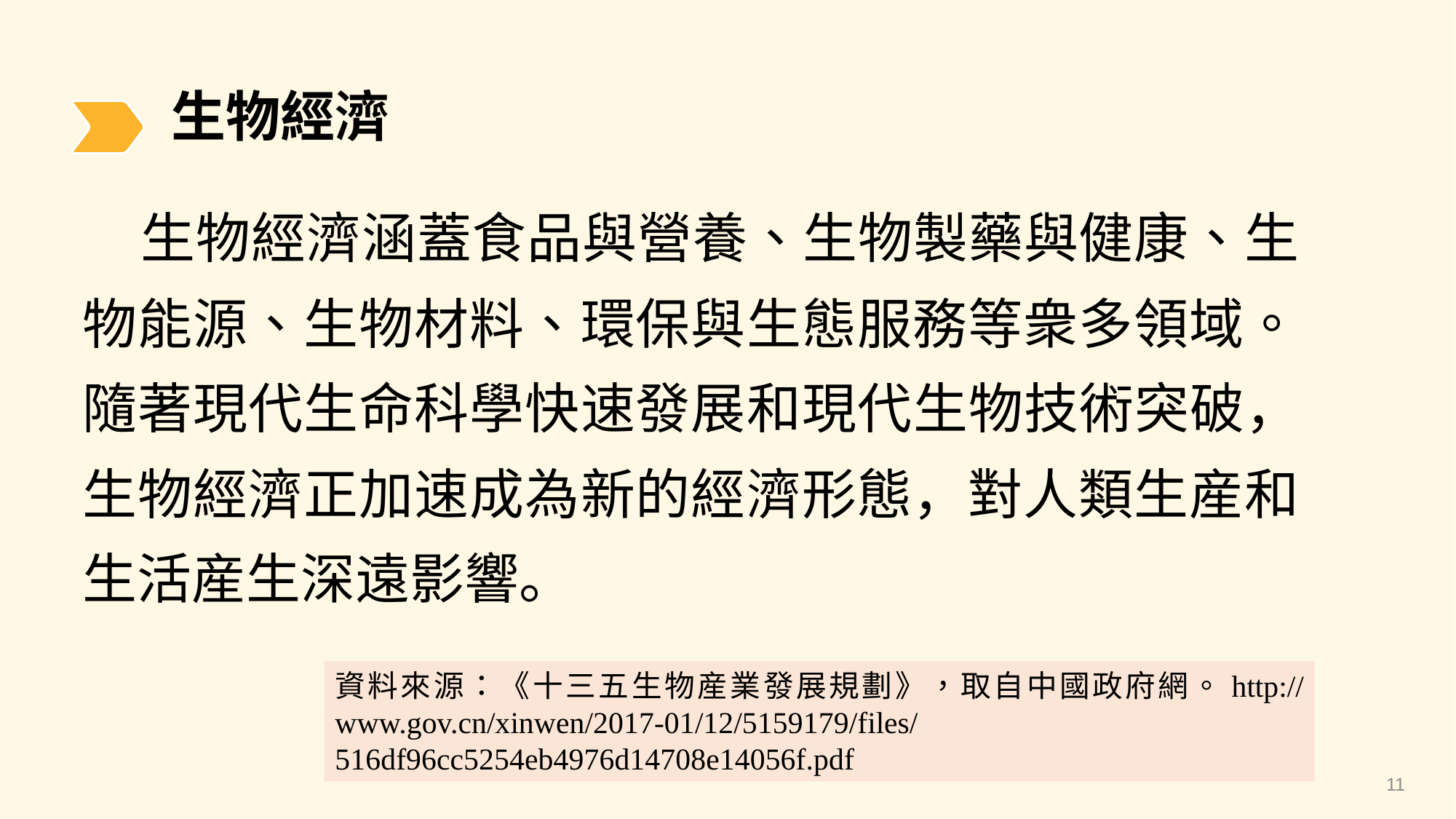

生物經濟

    生物經濟涵蓋食品與營養、生物製藥與健康、生物能源、生物材料、環保與生態服務等衆多領域。隨著現代生命科學快速發展和現代生物技術突破，生物經濟正加速成為新的經濟形態，對人類生産和生活産生深遠影響。

資料來源：《十三五生物産業發展規劃》，取自中國政府網。http://www.gov.cn/xinwen/2017-01/12/5159179/files/516df96cc5254eb4976d14708e14056f.pdf